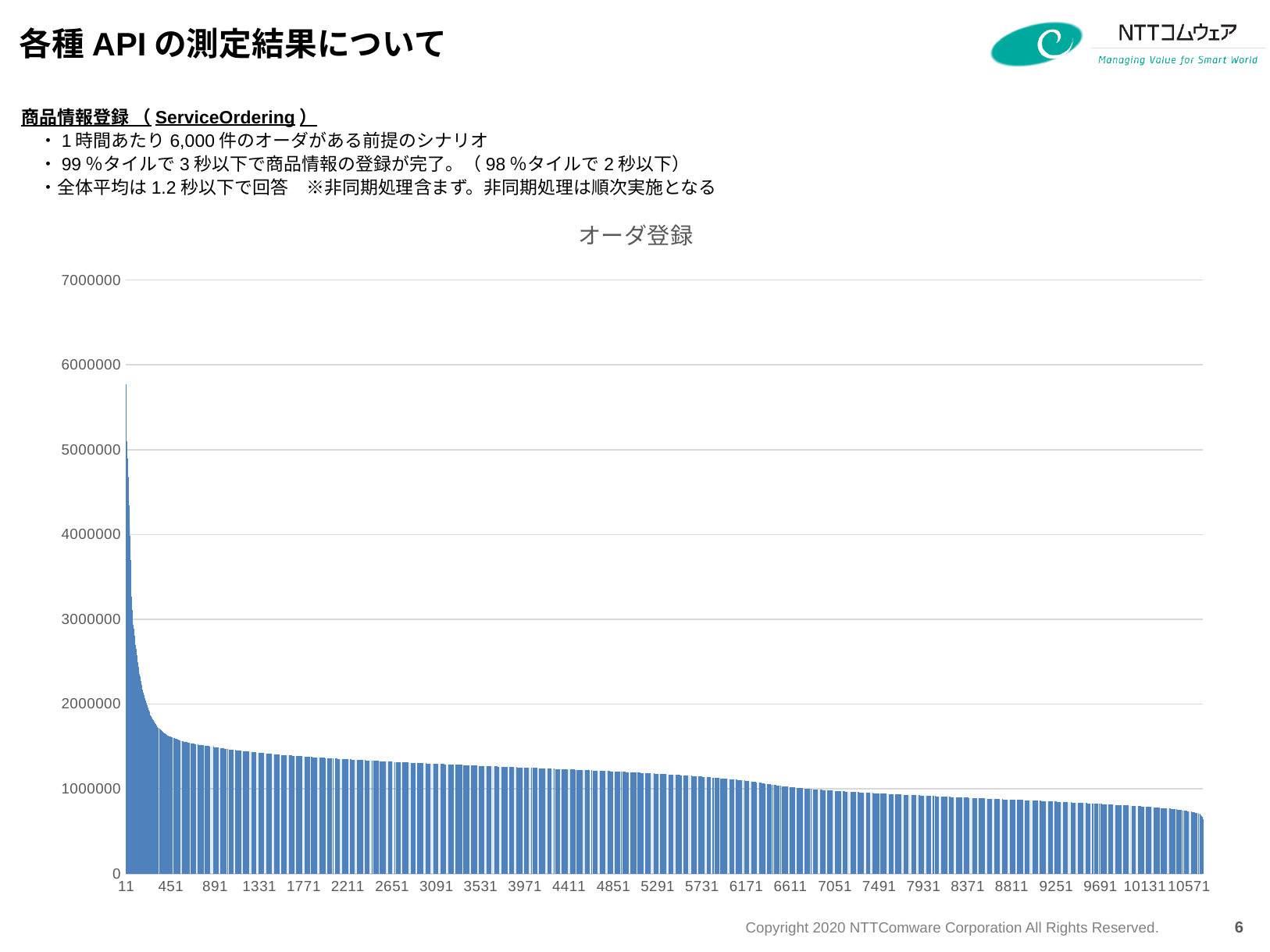

# 各種APIの測定結果について
商品情報登録 （ServiceOrdering）
　・1時間あたり6,000件のオーダがある前提のシナリオ
　・99％タイルで3秒以下で商品情報の登録が完了。（98％タイルで2秒以下）
　・全体平均は1.2秒以下で回答　※非同期処理含まず。非同期処理は順次実施となる

### Chart: オーダ登録

| Category |  |
|---|---|